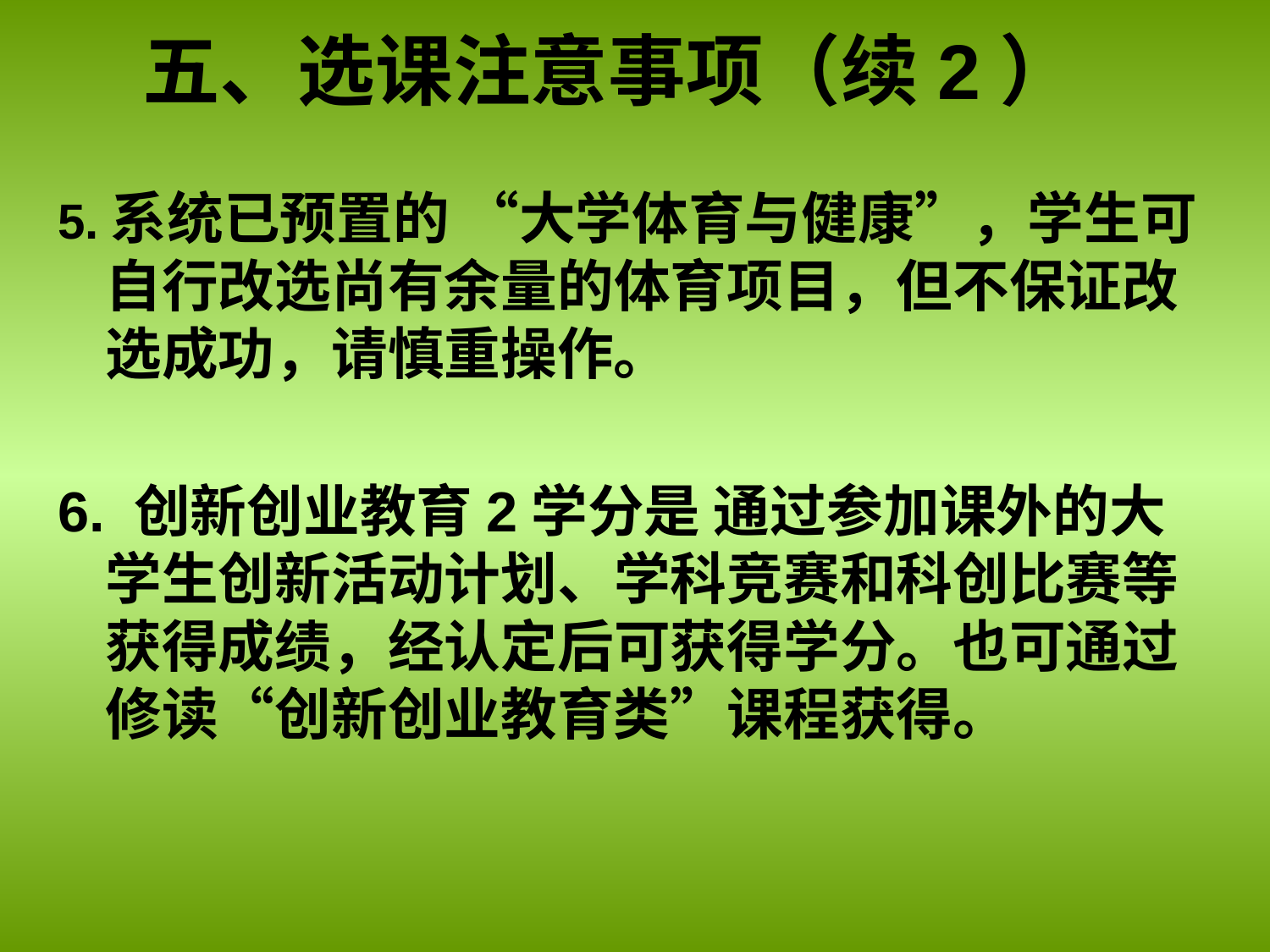

# 五、选课注意事项（续2）
5.系统已预置的 “大学体育与健康”，学生可自行改选尚有余量的体育项目，但不保证改选成功，请慎重操作。

6. 创新创业教育2学分是 通过参加课外的大学生创新活动计划、学科竞赛和科创比赛等获得成绩，经认定后可获得学分。也可通过修读“创新创业教育类”课程获得。